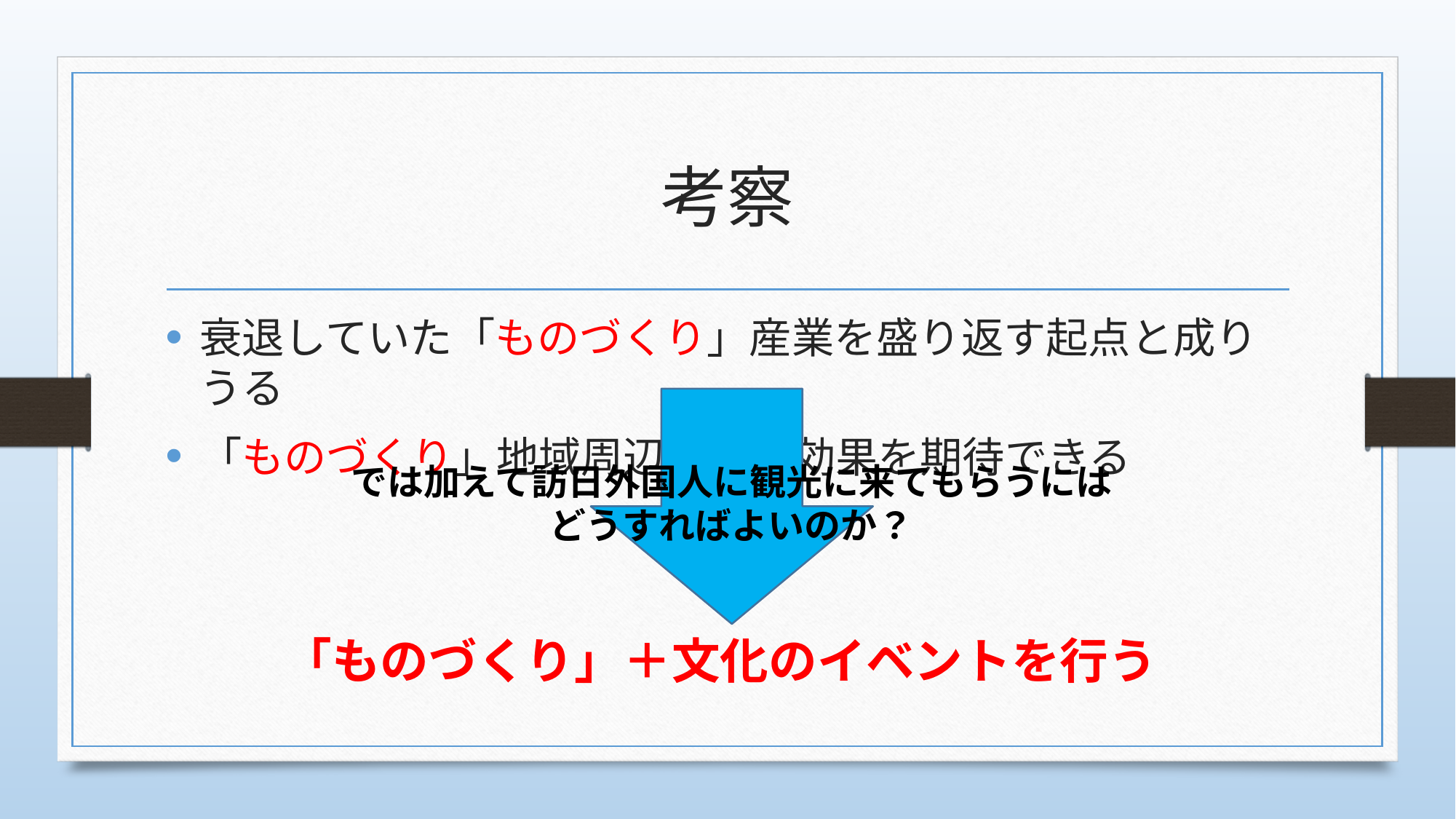

# 考察
衰退していた「ものづくり」産業を盛り返す起点と成りうる
「ものづくり」地域周辺の経済効果を期待できる

では加えて訪日外国人に観光に来てもらうには
どうすればよいのか？

　「ものづくり」＋文化のイベントを行う